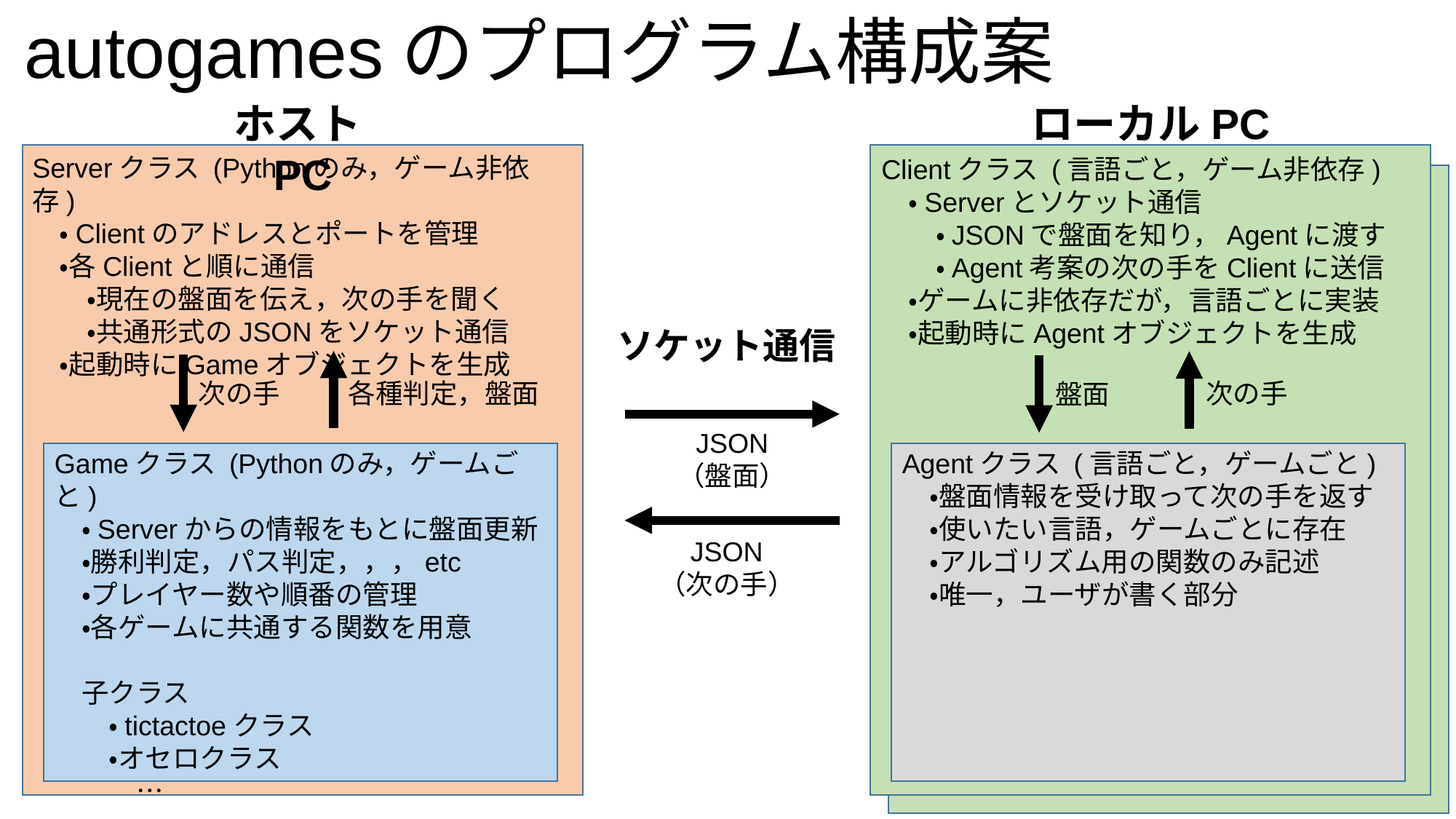

autogamesのプログラム構成案
ホストPC
Serverクラス (Pythonのみ，ゲーム非依存)
　・Clientのアドレスとポートを管理
　・各Clientと順に通信
　　・現在の盤面を伝え，次の手を聞く
　　・共通形式のJSONをソケット通信
　・起動時にGameオブジェクトを生成

Gameクラス (Pythonのみ，ゲームごと)
　・Serverからの情報をもとに盤面更新
　・勝利判定，パス判定，，，etc
　・プレイヤー数や順番の管理
　・各ゲームに共通する関数を用意

　子クラス
　　・tictactoeクラス
　　・オセロクラス
　　　…

ローカルPC

Clientクラス (言語ごと，ゲーム非依存)
　・Serverとソケット通信
　　・JSONで盤面を知り，Agentに渡す
　　・Agent考案の次の手をClientに送信
　・ゲームに非依存だが，言語ごとに実装
　・起動時にAgentオブジェクトを生成
Agentクラス (言語ごと，ゲームごと)
　・盤面情報を受け取って次の手を返す
　・使いたい言語，ゲームごとに存在
　・アルゴリズム用の関数のみ記述
　・唯一，ユーザが書く部分

ソケット通信
各種判定，盤面
次の手
次の手
盤面
JSON
（盤面）
JSON
（次の手）